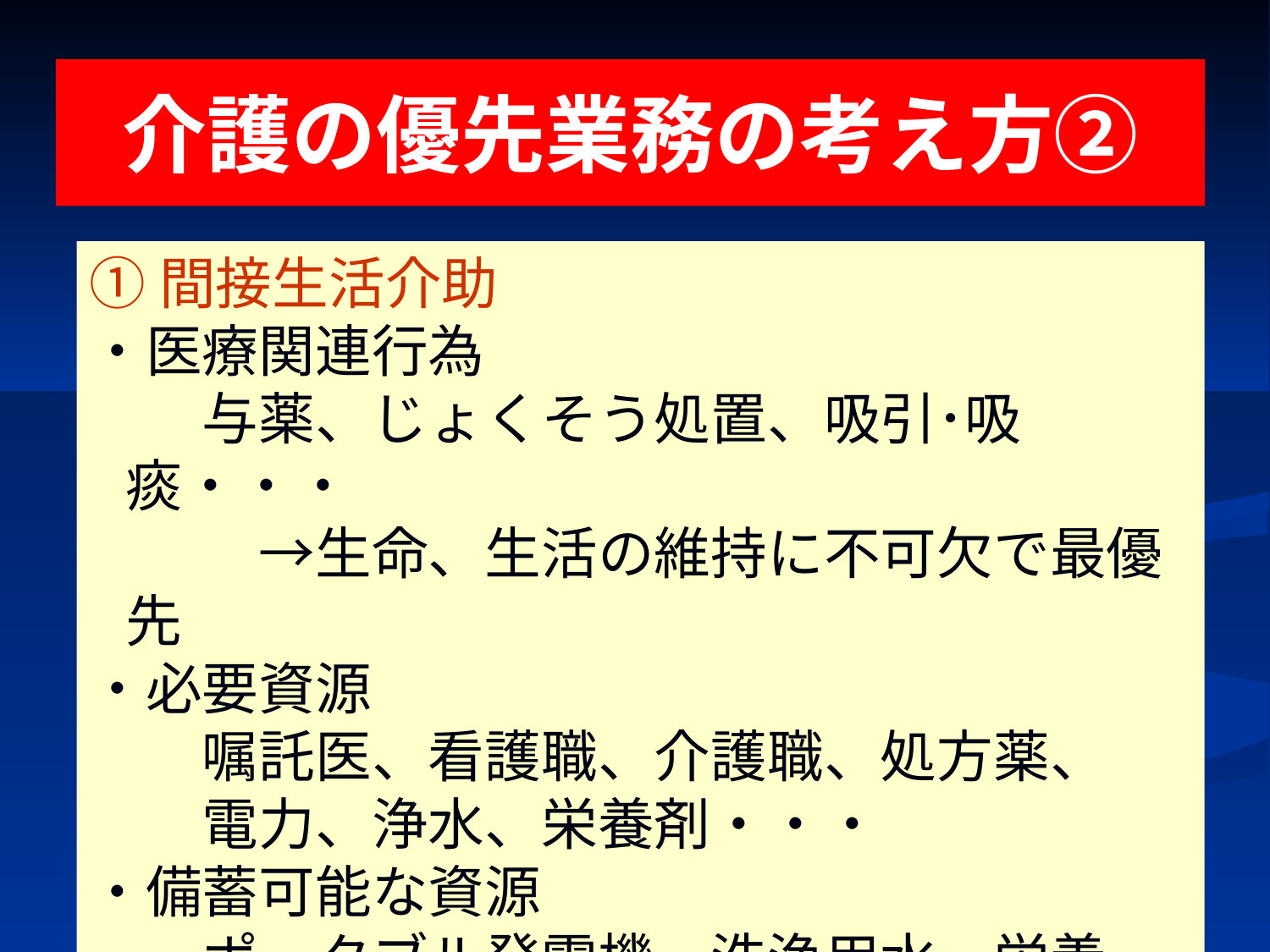

# 介護の優先業務の考え方②
①間接生活介助
・医療関連行為
　　与薬、じょくそう処置、吸引･吸痰・・・
　　　→生命、生活の維持に不可欠で最優先
・必要資源
　　嘱託医、看護職、介護職、処方薬、
　　電力、浄水、栄養剤・・・
・備蓄可能な資源
　　ポータブル発電機、洗浄用水、栄養
　　剤・・